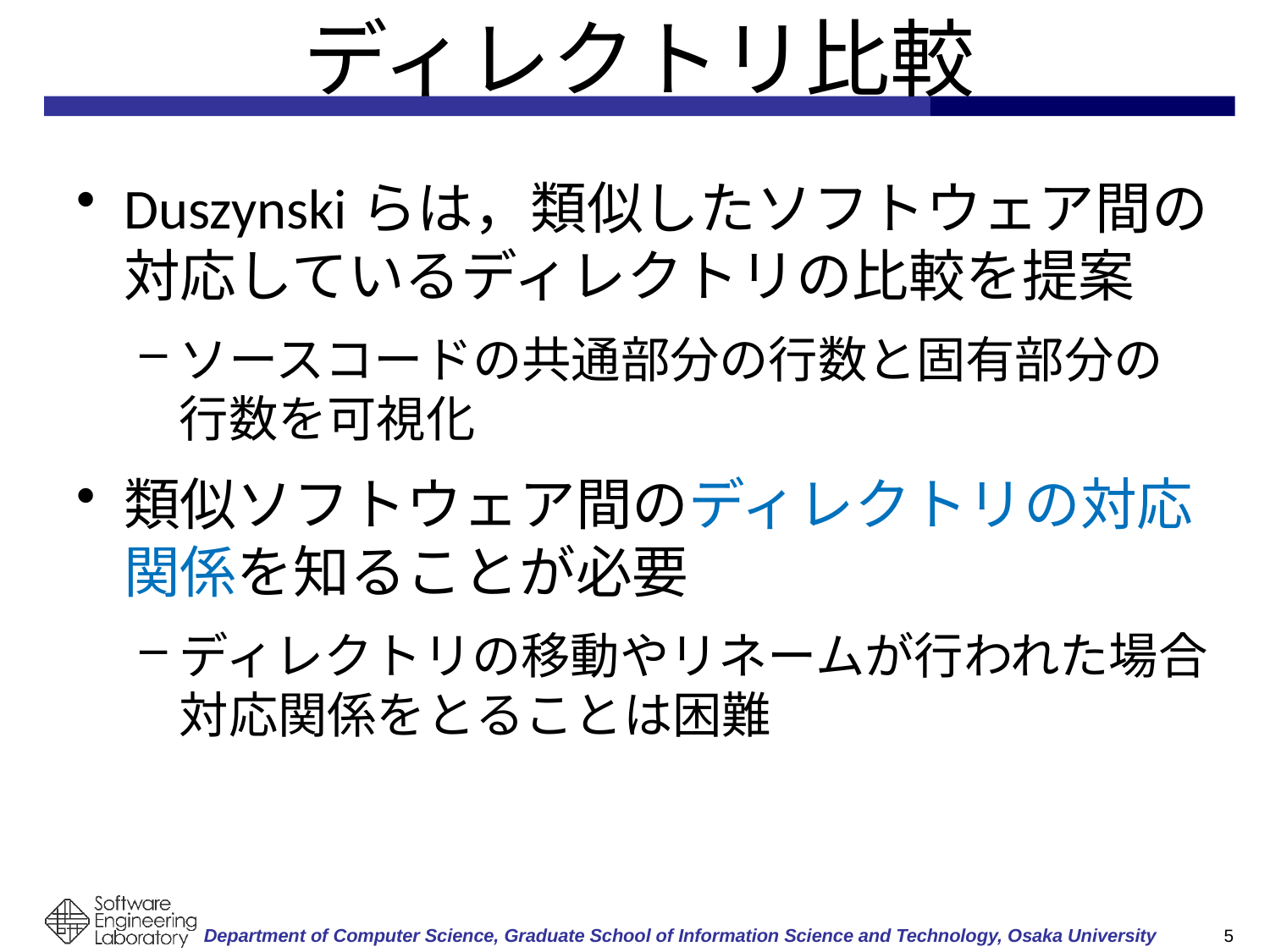

# ディレクトリ比較
Duszynskiらは，類似したソフトウェア間の
対応しているディレクトリの比較を提案
ソースコードの共通部分の行数と固有部分の行数を可視化
類似ソフトウェア間のディレクトリの対応関係を知ることが必要
ディレクトリの移動やリネームが行われた場合
対応関係をとることは困難

5